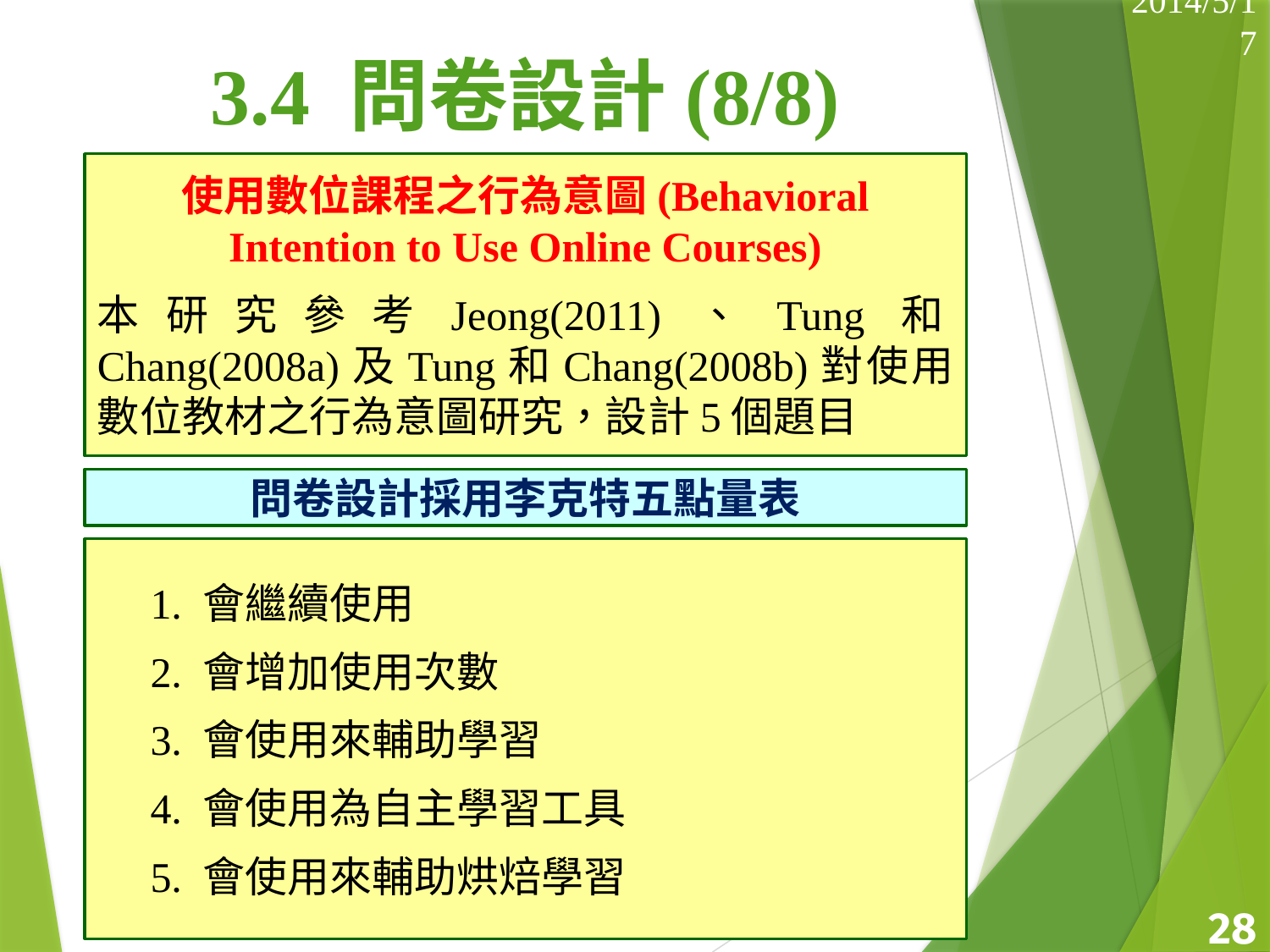

2014/5/17
# 3.4 問卷設計(8/8)
使用數位課程之行為意圖(Behavioral Intention to Use Online Courses)
本研究參考Jeong(2011)、Tung和Chang(2008a)及Tung和Chang(2008b)對使用數位教材之行為意圖研究，設計5個題目
問卷設計採用李克特五點量表
     1. 會繼續使用
     2. 會增加使用次數
     3. 會使用來輔助學習
     4. 會使用為自主學習工具
     5. 會使用來輔助烘焙學習
28